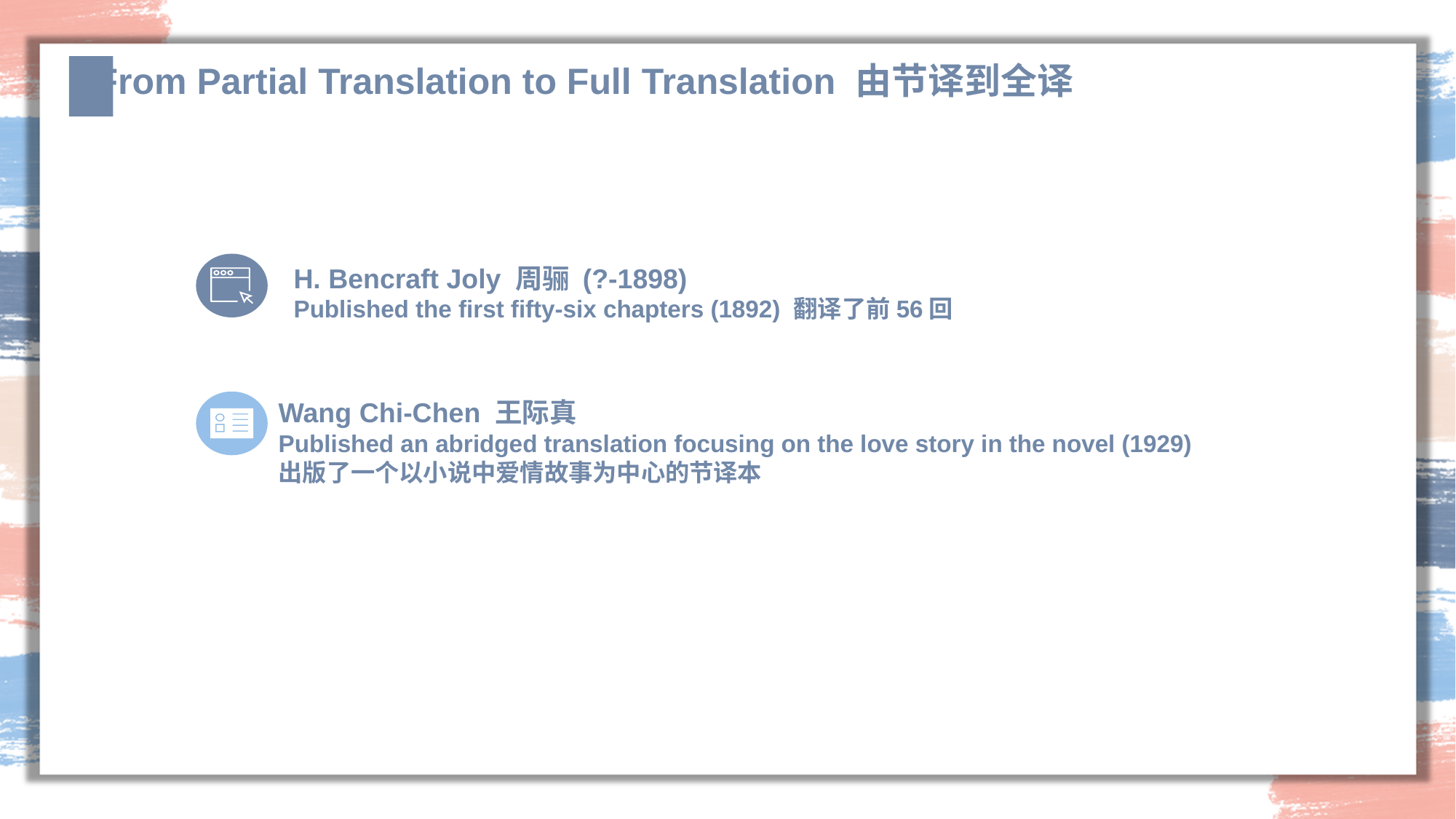

From Partial Translation to Full Translation 由节译到全译

H. Bencraft Joly 周骊 (?-1898)
Published the first fifty-six chapters (1892) 翻译了前56回

Wang Chi-Chen 王际真
Published an abridged translation focusing on the love story in the novel (1929)
出版了一个以小说中爱情故事为中心的节译本